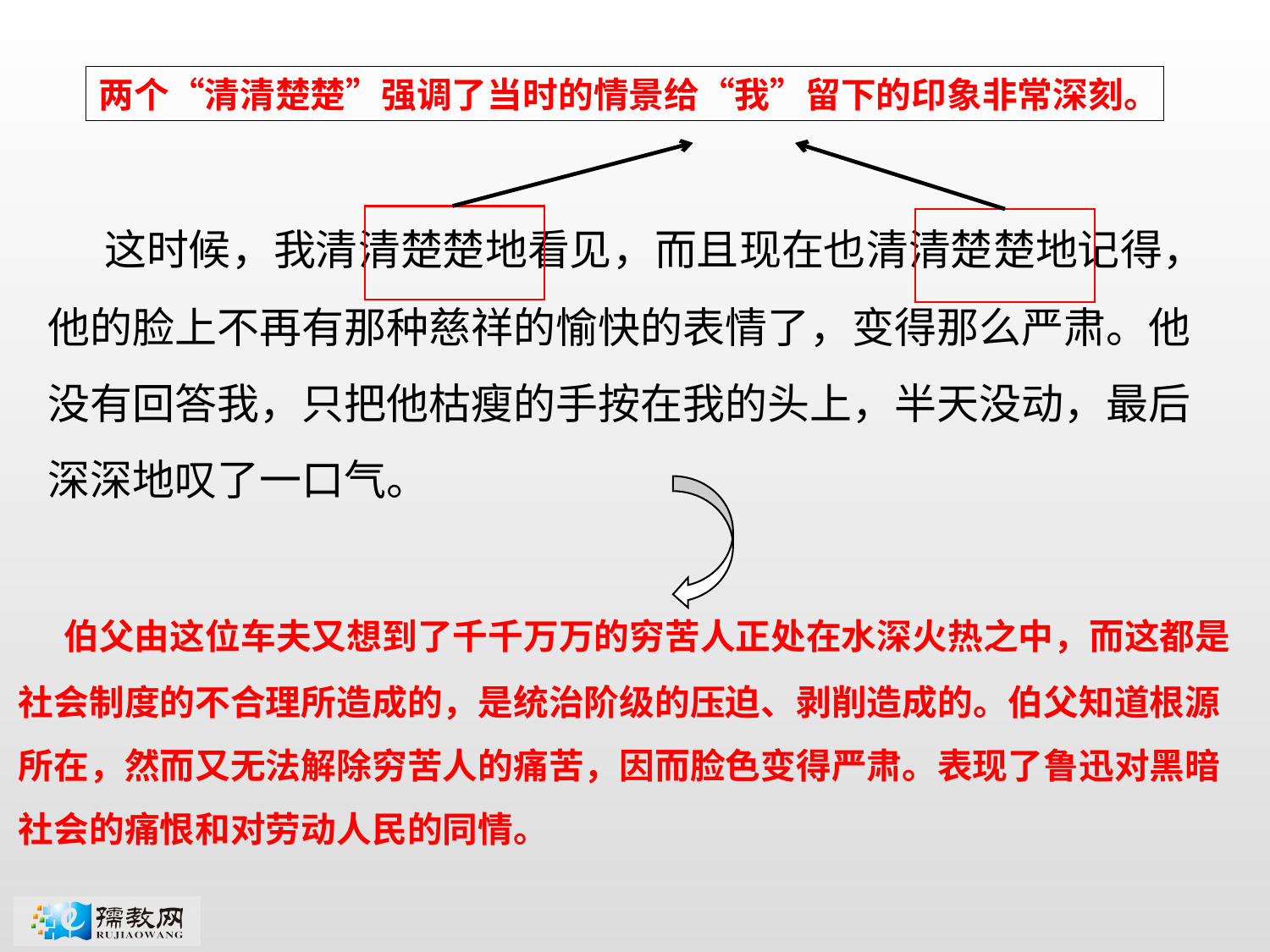

两个“清清楚楚”强调了当时的情景给“我”留下的印象非常深刻。
    这时候，我清清楚楚地看见，而且现在也清清楚楚地记得，他的脸上不再有那种慈祥的愉快的表情了，变得那么严肃。他没有回答我，只把他枯瘦的手按在我的头上，半天没动，最后深深地叹了一口气。

   伯父由这位车夫又想到了千千万万的穷苦人正处在水深火热之中，而这都是社会制度的不合理所造成的，是统治阶级的压迫、剥削造成的。伯父知道根源所在，然而又无法解除穷苦人的痛苦，因而脸色变得严肃。表现了鲁迅对黑暗社会的痛恨和对劳动人民的同情。